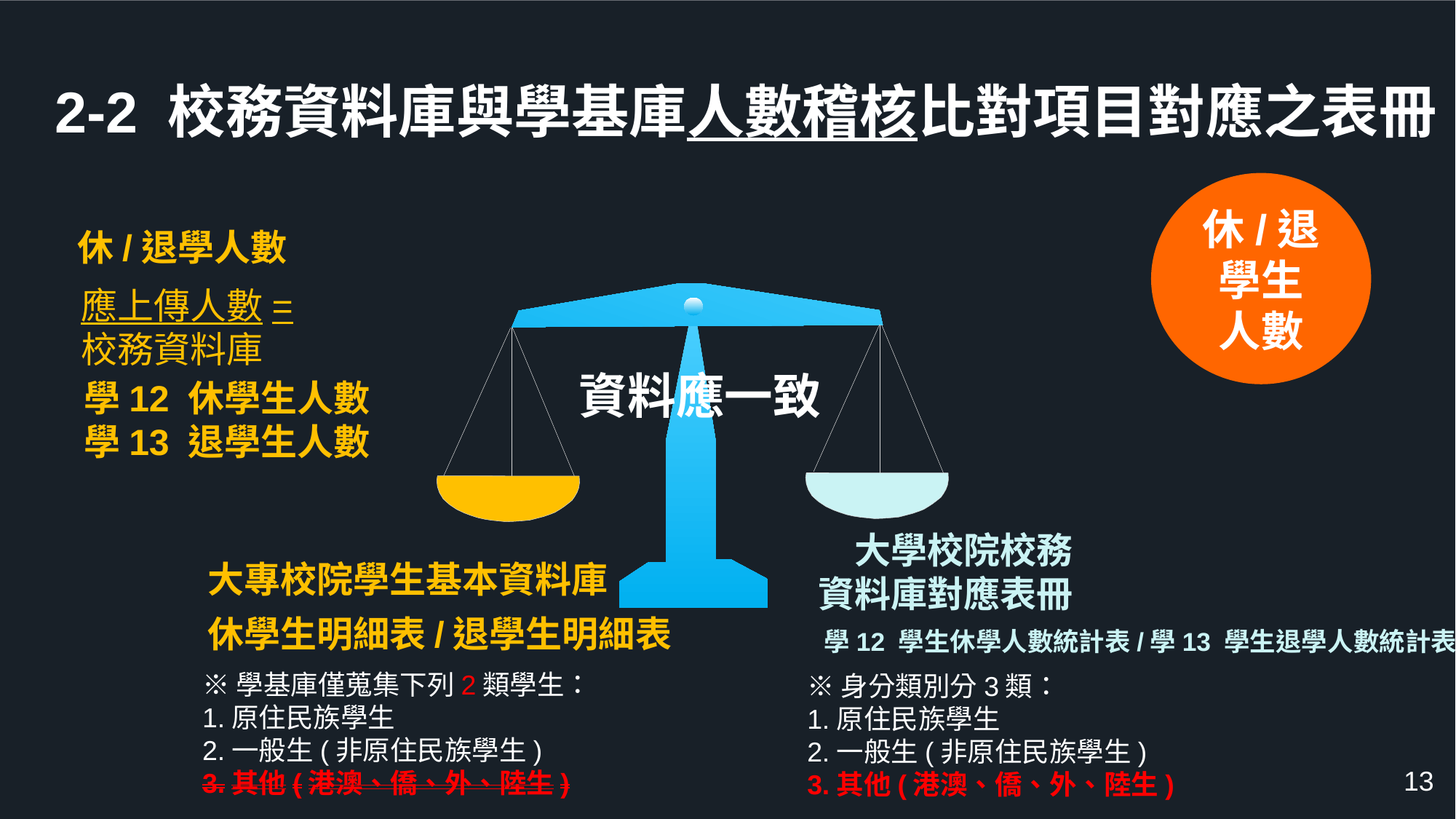

2-2 校務資料庫與學基庫人數稽核比對項目對應之表冊
休/退學生
人數
休/退學人數

應上傳人數=
校務資料庫

資料應一致
學12 休學生人數
學13 退學生人數

大學校院校務
資料庫對應表冊
大專校院學生基本資料庫
休學生明細表/退學生明細表
學12 學生休學人數統計表/學13 學生退學人數統計表
※學基庫僅蒐集下列2類學生：
1.原住民族學生
2.一般生(非原住民族學生)
3.其他(港澳、僑、外、陸生)
※身分類別分3類：
1.原住民族學生
2.一般生(非原住民族學生)
3.其他(港澳、僑、外、陸生)
13